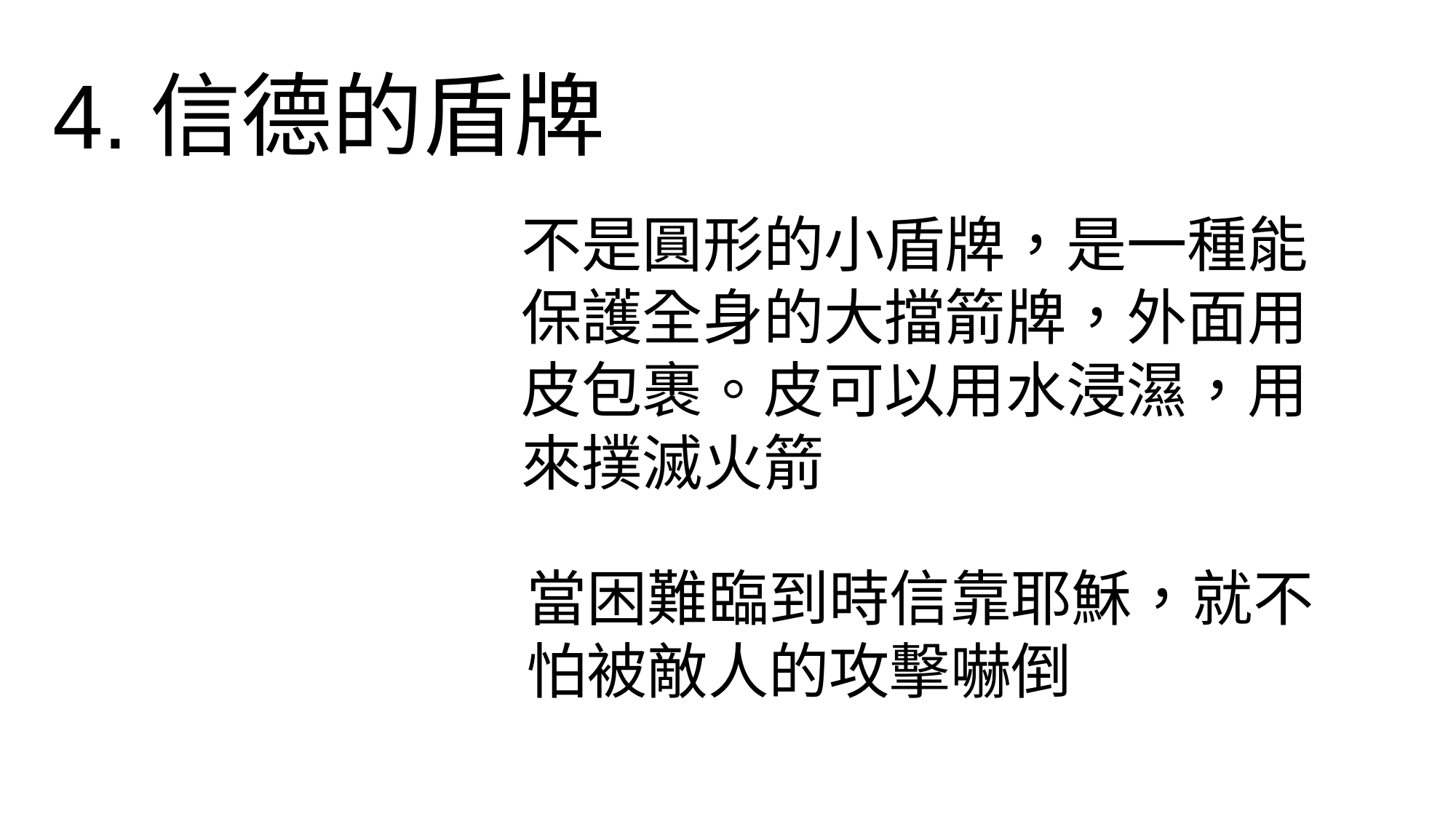

4.信德的盾牌
不是圓形的小盾牌，是一種能保護全身的大擋箭牌，外面用皮包裹。皮可以用水浸濕，用來撲滅火箭
當困難臨到時信靠耶穌，就不怕被敵人的攻擊嚇倒